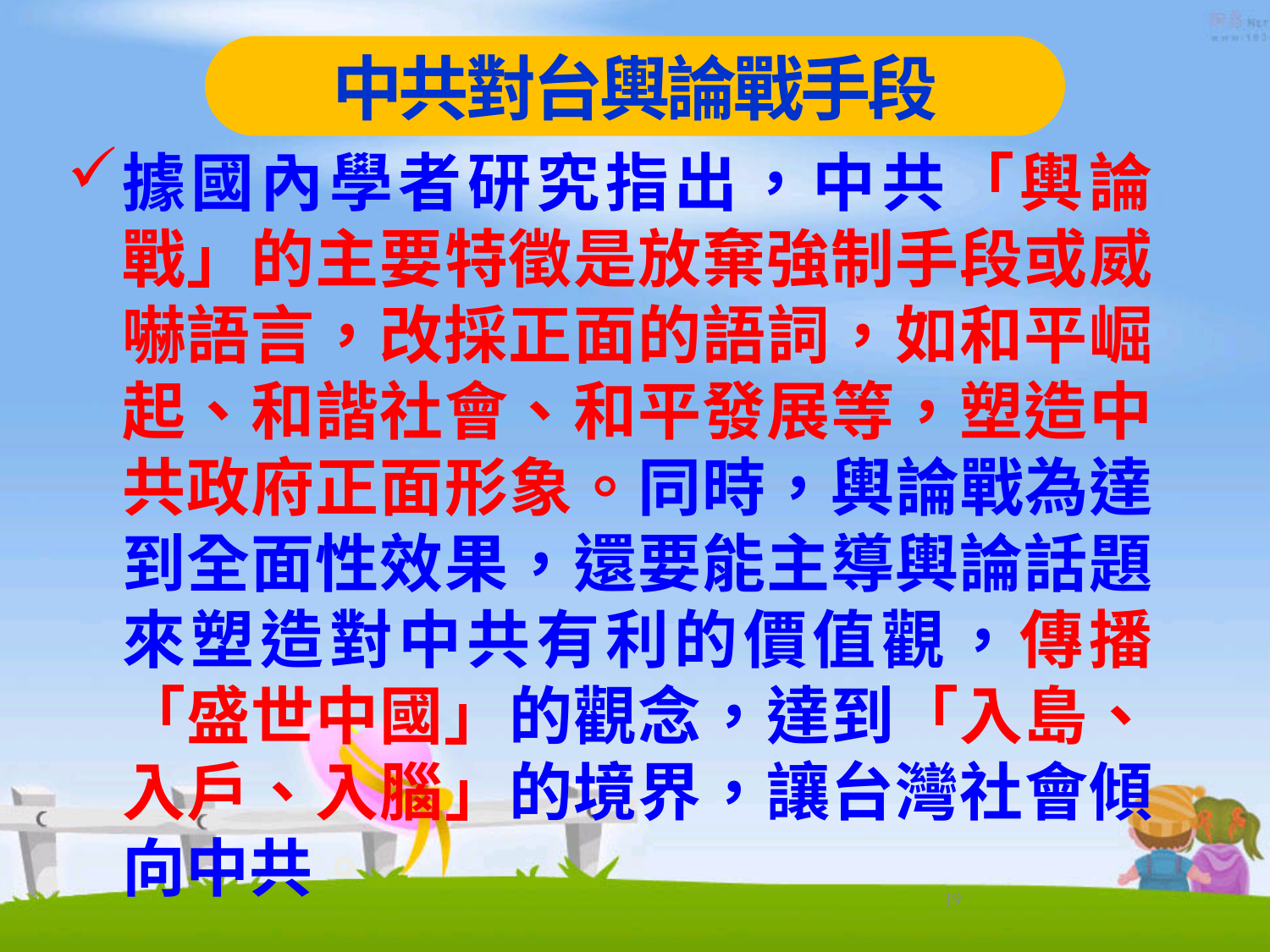

中共對台輿論戰手段
據國內學者研究指出，中共「輿論戰」的主要特徵是放棄強制手段或威嚇語言，改採正面的語詞，如和平崛起、和諧社會、和平發展等，塑造中共政府正面形象。同時，輿論戰為達到全面性效果，還要能主導輿論話題來塑造對中共有利的價值觀，傳播「盛世中國」的觀念，達到「入島、入戶、入腦」的境界，讓台灣社會傾向中共。
19